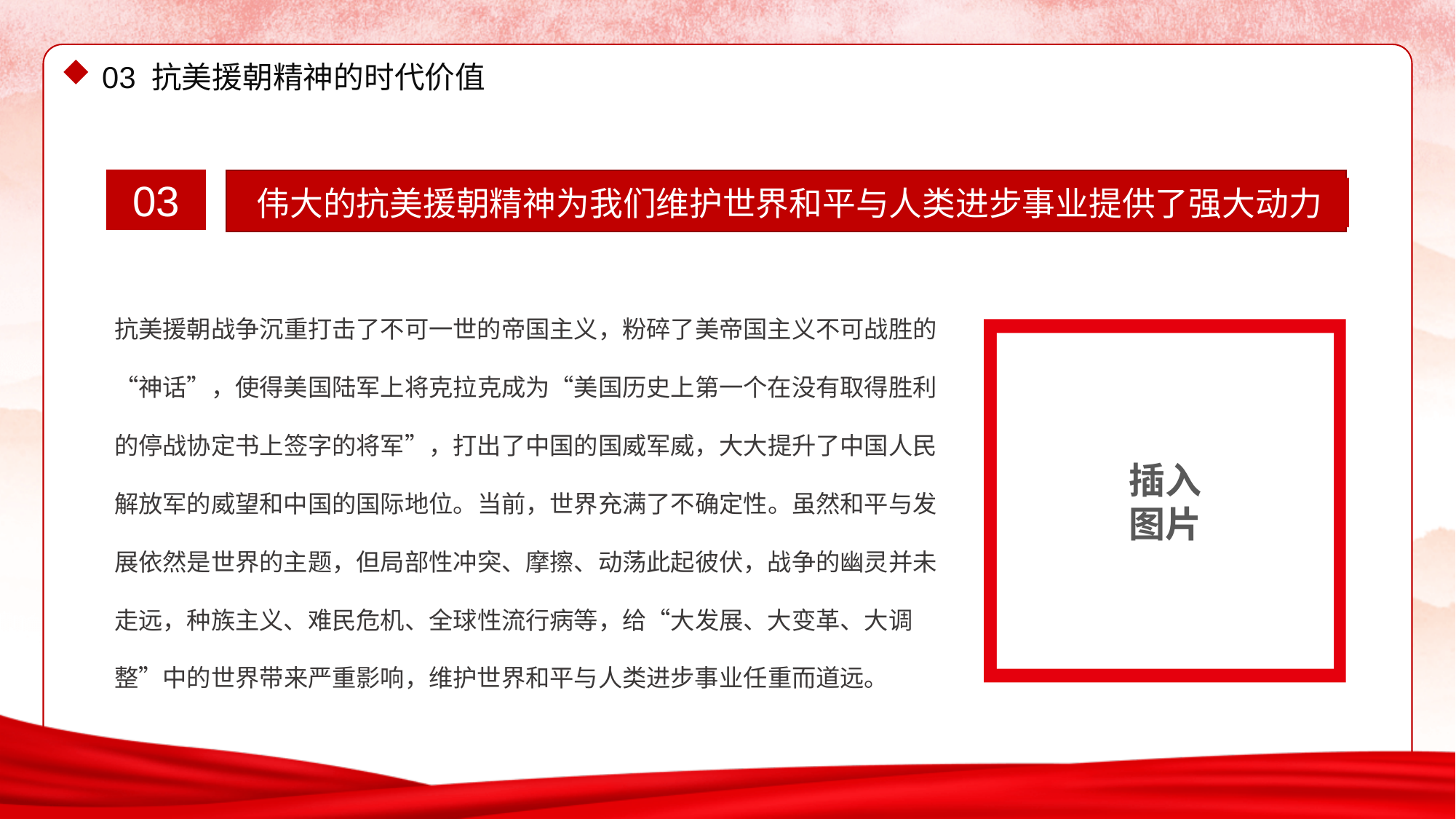

03
伟大的抗美援朝精神为我们维护世界和平与人类进步事业提供了强大动力

抗美援朝战争沉重打击了不可一世的帝国主义，粉碎了美帝国主义不可战胜的“神话”，使得美国陆军上将克拉克成为“美国历史上第一个在没有取得胜利的停战协定书上签字的将军”，打出了中国的国威军威，大大提升了中国人民解放军的威望和中国的国际地位。当前，世界充满了不确定性。虽然和平与发展依然是世界的主题，但局部性冲突、摩擦、动荡此起彼伏，战争的幽灵并未走远，种族主义、难民危机、全球性流行病等，给“大发展、大变革、大调整”中的世界带来严重影响，维护世界和平与人类进步事业任重而道远。

插入
图片